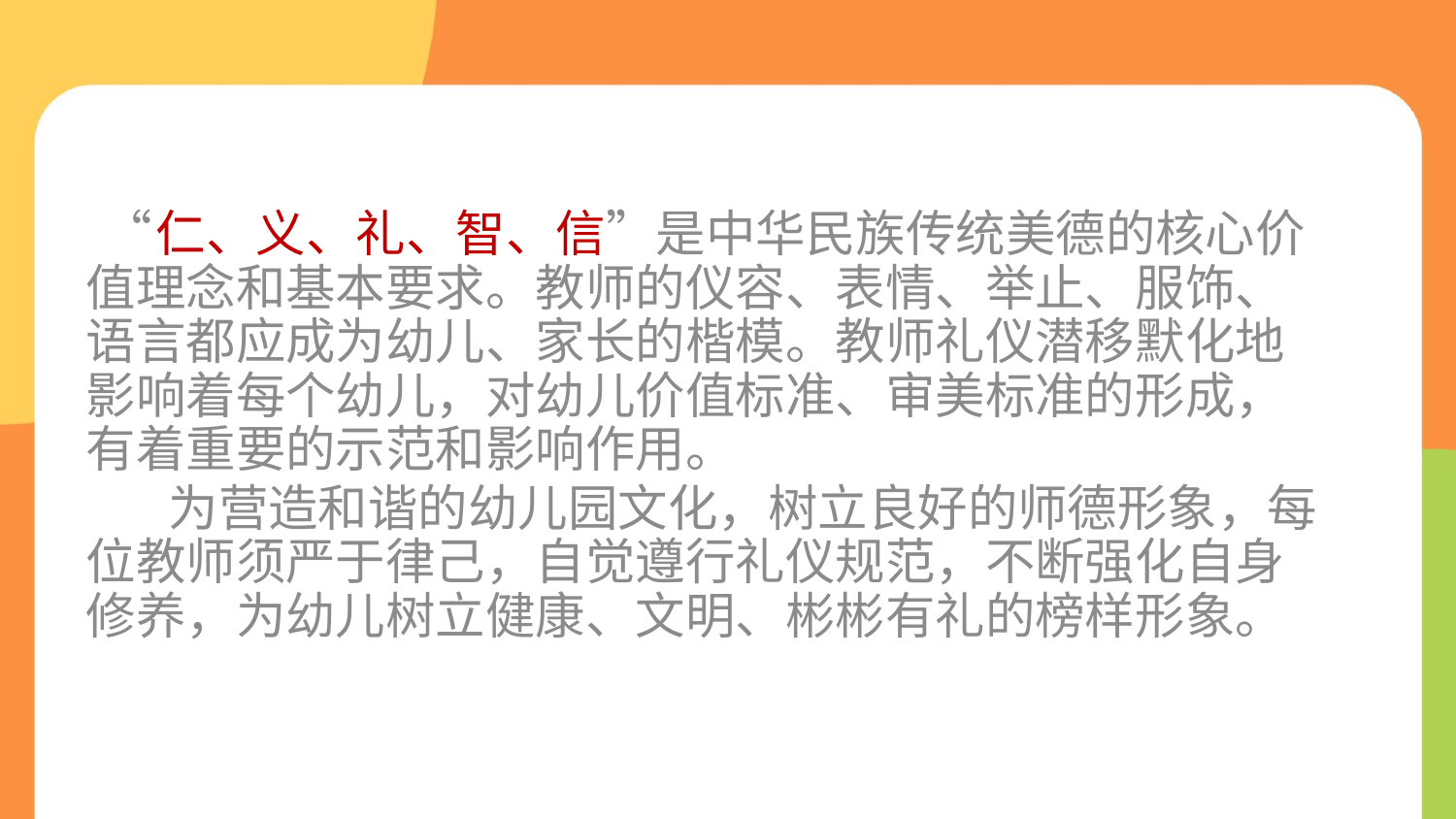

“仁、义、礼、智、信”是中华民族传统美德的核心价值理念和基本要求。教师的仪容、表情、举止、服饰、语言都应成为幼儿、家长的楷模。教师礼仪潜移默化地影响着每个幼儿，对幼儿价值标准、审美标准的形成，有着重要的示范和影响作用。
       为营造和谐的幼儿园文化，树立良好的师德形象，每位教师须严于律己，自觉遵行礼仪规范，不断强化自身修养，为幼儿树立健康、文明、彬彬有礼的榜样形象。